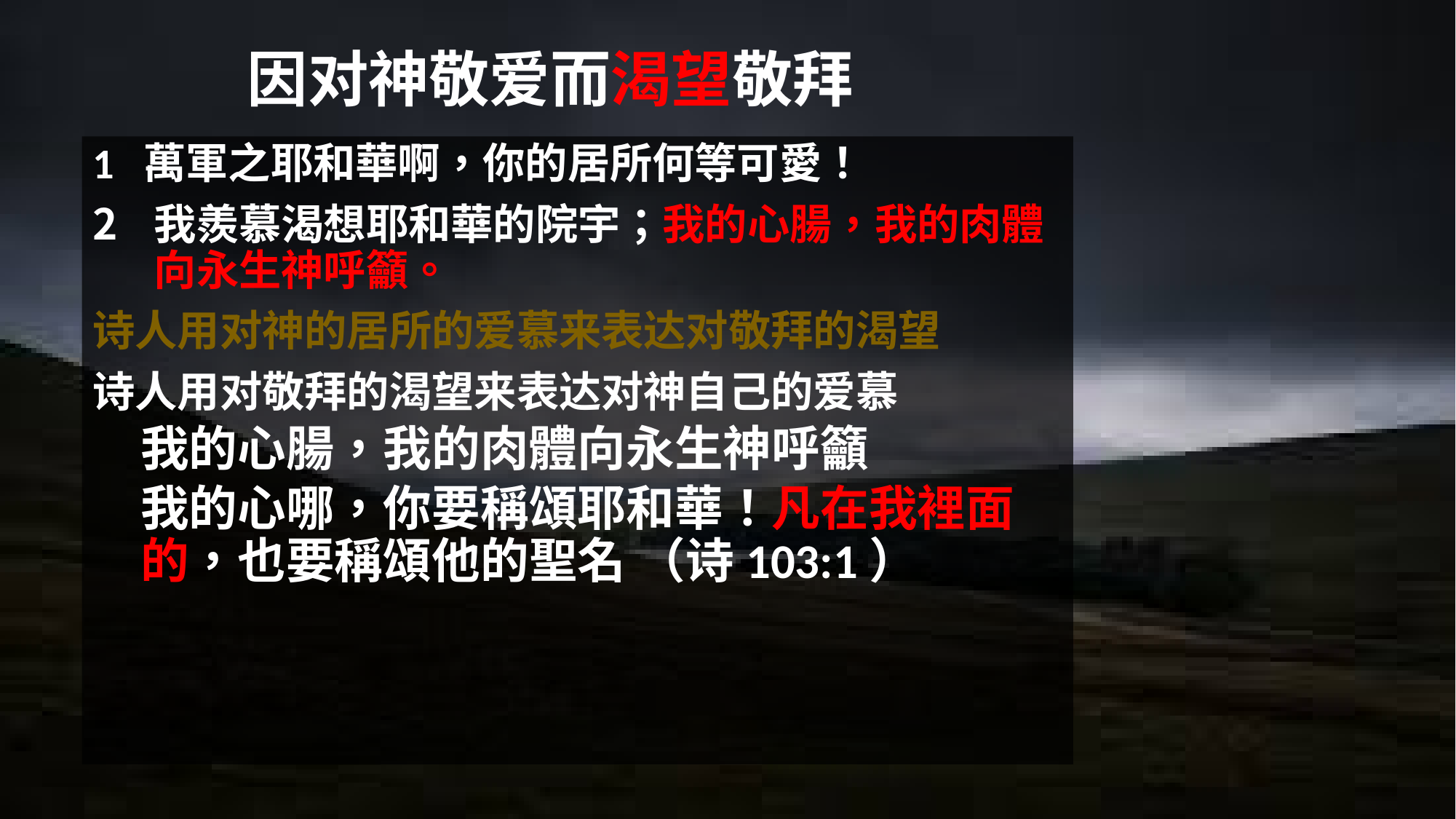

# 因对神敬爱而渴望敬拜
1  萬軍之耶和華啊，你的居所何等可愛！
我羨慕渴想耶和華的院宇；我的心腸，我的肉體向永生神呼籲。
诗人用对神的居所的爱慕来表达对敬拜的渴望
诗人用对敬拜的渴望来表达对神自己的爱慕
我的心腸，我的肉體向永生神呼籲
我的心哪，你要稱頌耶和華！凡在我裡面的，也要稱頌他的聖名 （诗103:1）